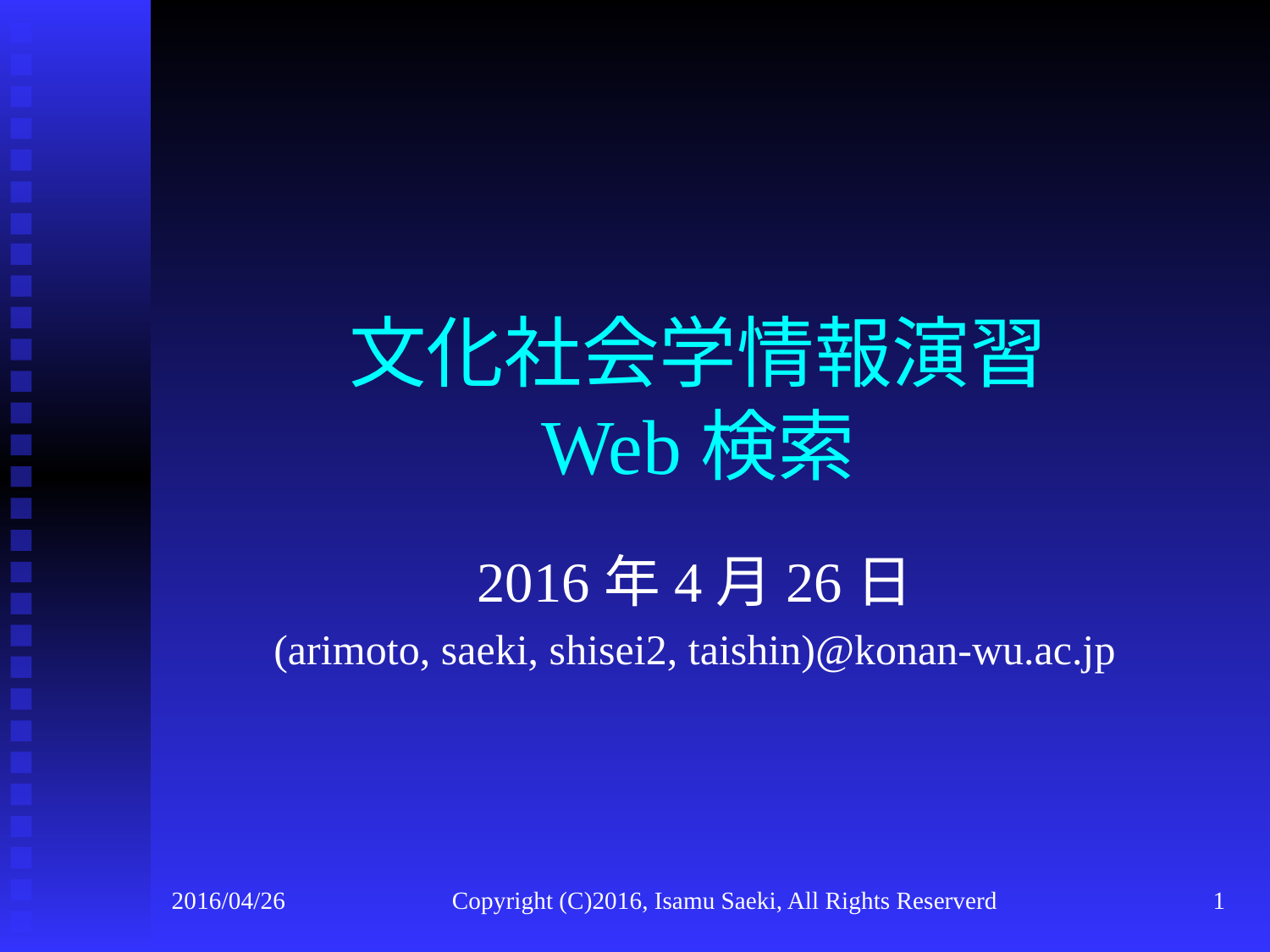

# 文化社会学情報演習 Web検索
2016年4月26日
(arimoto, saeki, shisei2, taishin)@konan-wu.ac.jp
2016/04/26
Copyright (C)2016, Isamu Saeki, All Rights Reserverd
1